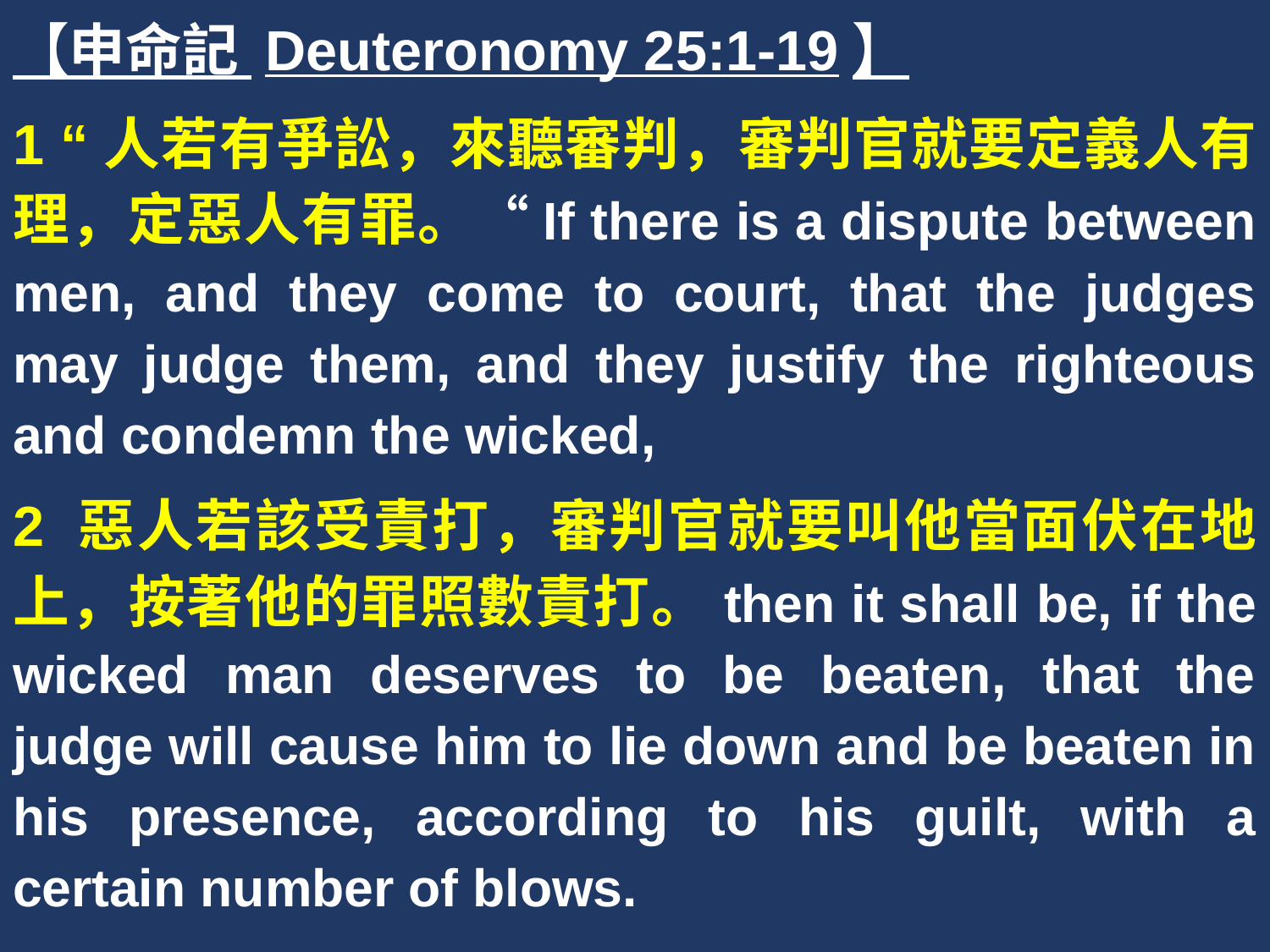

【申命記 Deuteronomy 25:1-19】
1 “人若有爭訟，來聽審判，審判官就要定義人有理，定惡人有罪。“If there is a dispute between men, and they come to court, that the judges may judge them, and they justify the righteous and condemn the wicked,
2 惡人若該受責打，審判官就要叫他當面伏在地上，按著他的罪照數責打。then it shall be, if the wicked man deserves to be beaten, that the judge will cause him to lie down and be beaten in his presence, according to his guilt, with a certain number of blows.